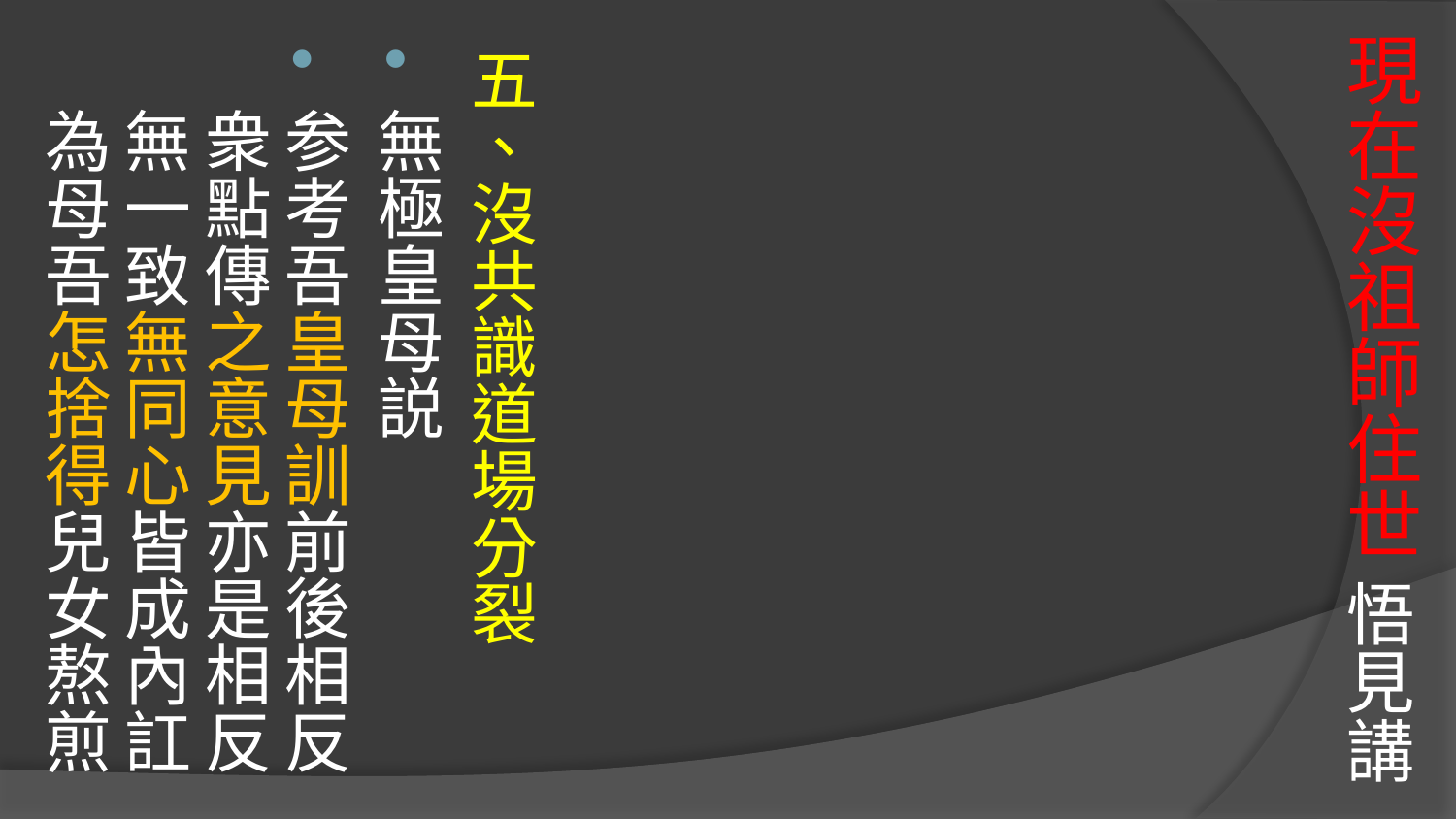

# 現在沒祖師住世 悟見講
五、沒共識道場分裂
無極皇母説
参考吾皇母訓前後相反 衆點傳之意見亦是相反
無一致無同心皆成內訌 為母吾怎捨得兒女熬煎